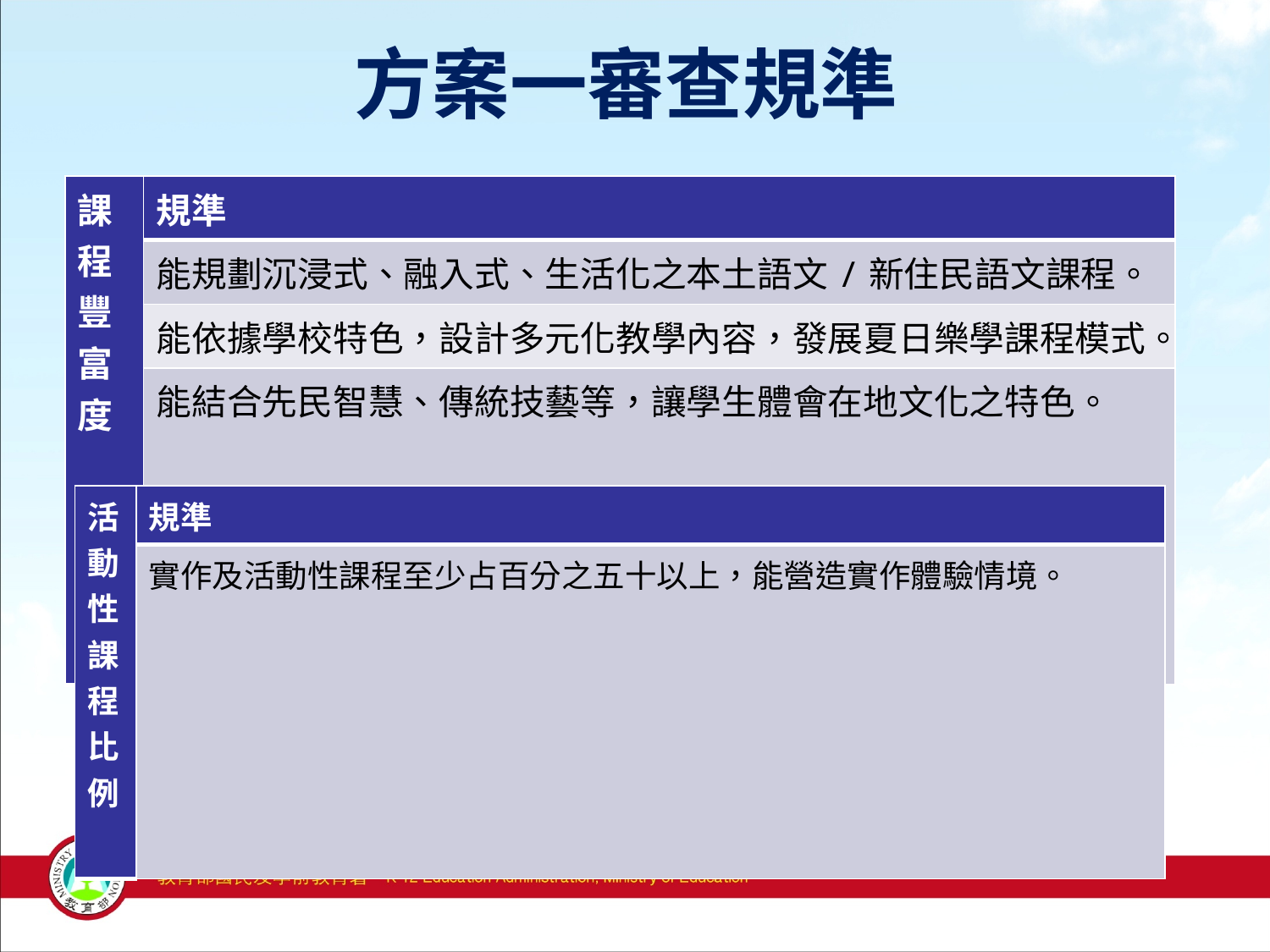

# 方案一審查規準
| 課程豐富度 | 規準 |
| --- | --- |
|  | 能規劃沉浸式、融入式、生活化之本土語文/新住民語文課程。 |
|  | 能依據學校特色，設計多元化教學內容，發展夏日樂學課程模式。 |
|  | 能結合先民智慧、傳統技藝等，讓學生體會在地文化之特色。 |
| 活動性課程比例 | 規準 |
| --- | --- |
|  | 實作及活動性課程至少占百分之五十以上，能營造實作體驗情境。 |